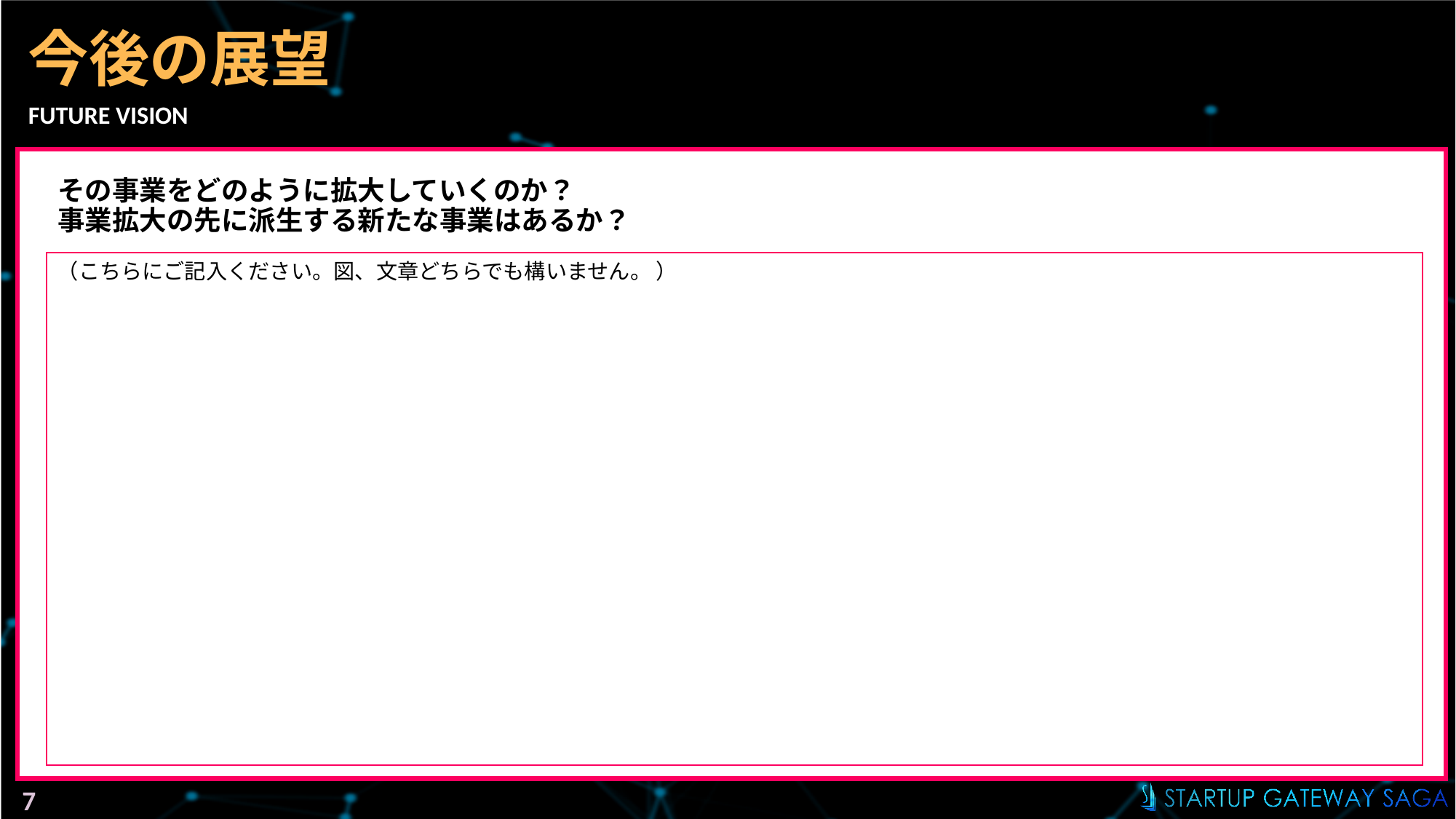

今後の展望
FUTURE VISION

その事業をどのように拡大していくのか？
事業拡大の先に派生する新たな事業はあるか？
（こちらにご記入ください。図、文章どちらでも構いません。 ）

図、文章は問いません。
7